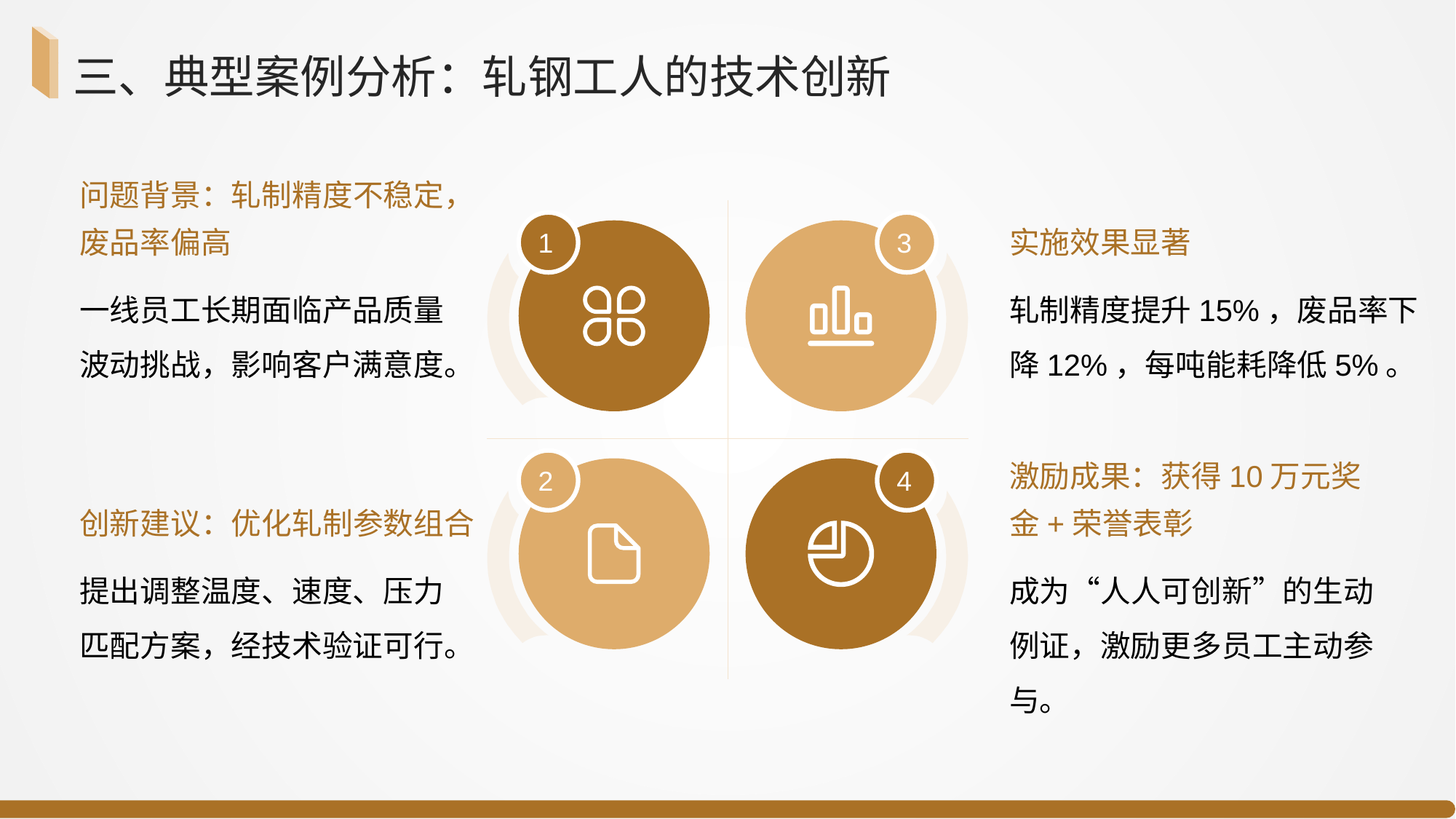

三、典型案例分析：轧钢工人的技术创新

问题背景：轧制精度不稳定，废品率偏高
实施效果显著
1
3

一线员工长期面临产品质量波动挑战，影响客户满意度。
轧制精度提升15%，废品率下降12%，每吨能耗降低5%。

创新建议：优化轧制参数组合
激励成果：获得10万元奖金+荣誉表彰
2
4

提出调整温度、速度、压力匹配方案，经技术验证可行。
成为“人人可创新”的生动例证，激励更多员工主动参与。